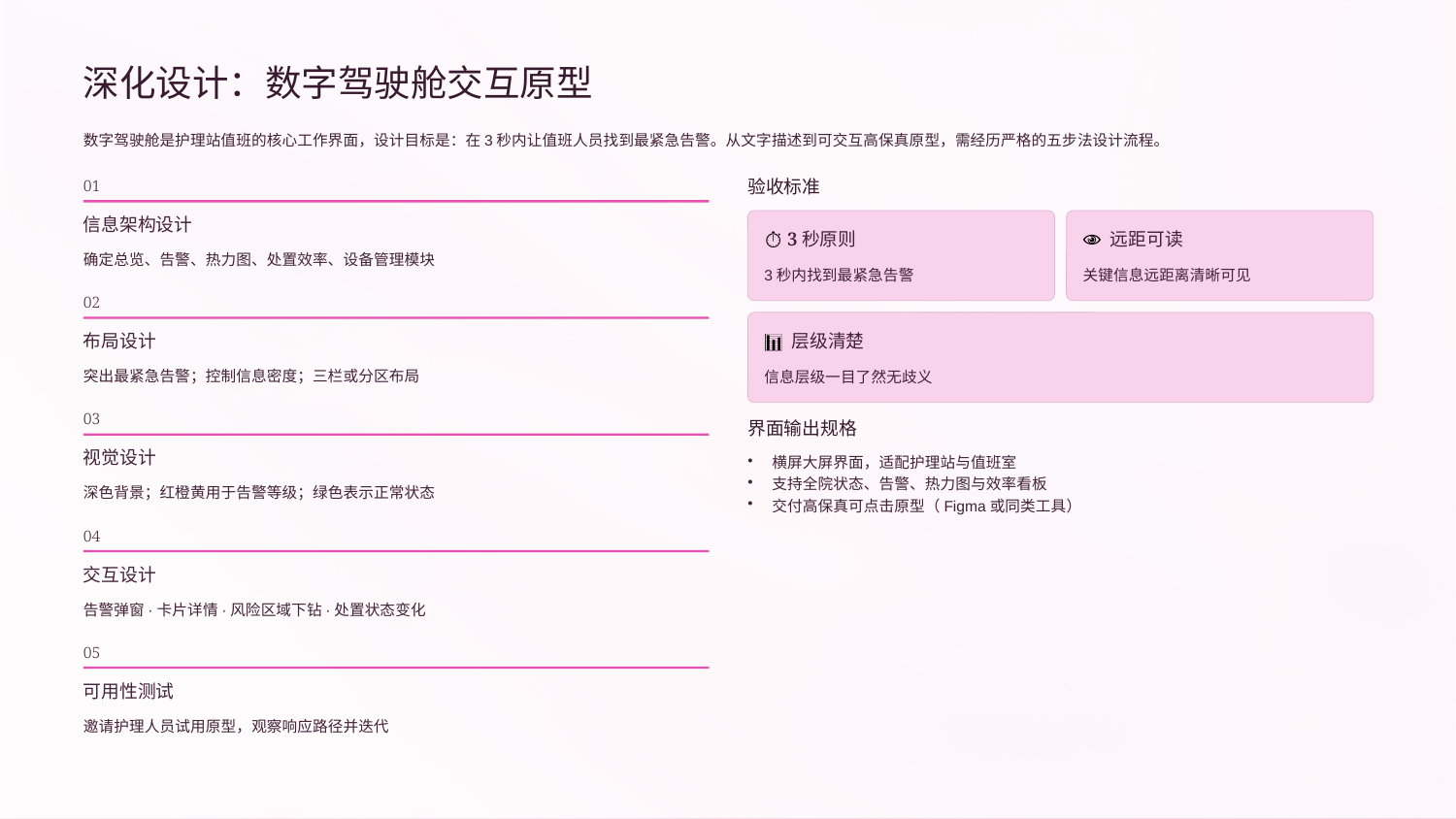

深化设计：数字驾驶舱交互原型
数字驾驶舱是护理站值班的核心工作界面，设计目标是：在3秒内让值班人员找到最紧急告警。从文字描述到可交互高保真原型，需经历严格的五步法设计流程。
验收标准
01

信息架构设计
⏱ 3秒原则
👁 远距可读
确定总览、告警、热力图、处置效率、设备管理模块
3秒内找到最紧急告警
关键信息远距离清晰可见
02

📊 层级清楚
布局设计
突出最紧急告警；控制信息密度；三栏或分区布局
信息层级一目了然无歧义
03
界面输出规格

视觉设计
横屏大屏界面，适配护理站与值班室
支持全院状态、告警、热力图与效率看板
交付高保真可点击原型（Figma或同类工具）
深色背景；红橙黄用于告警等级；绿色表示正常状态
04

交互设计
告警弹窗·卡片详情·风险区域下钻·处置状态变化
05

可用性测试
邀请护理人员试用原型，观察响应路径并迭代